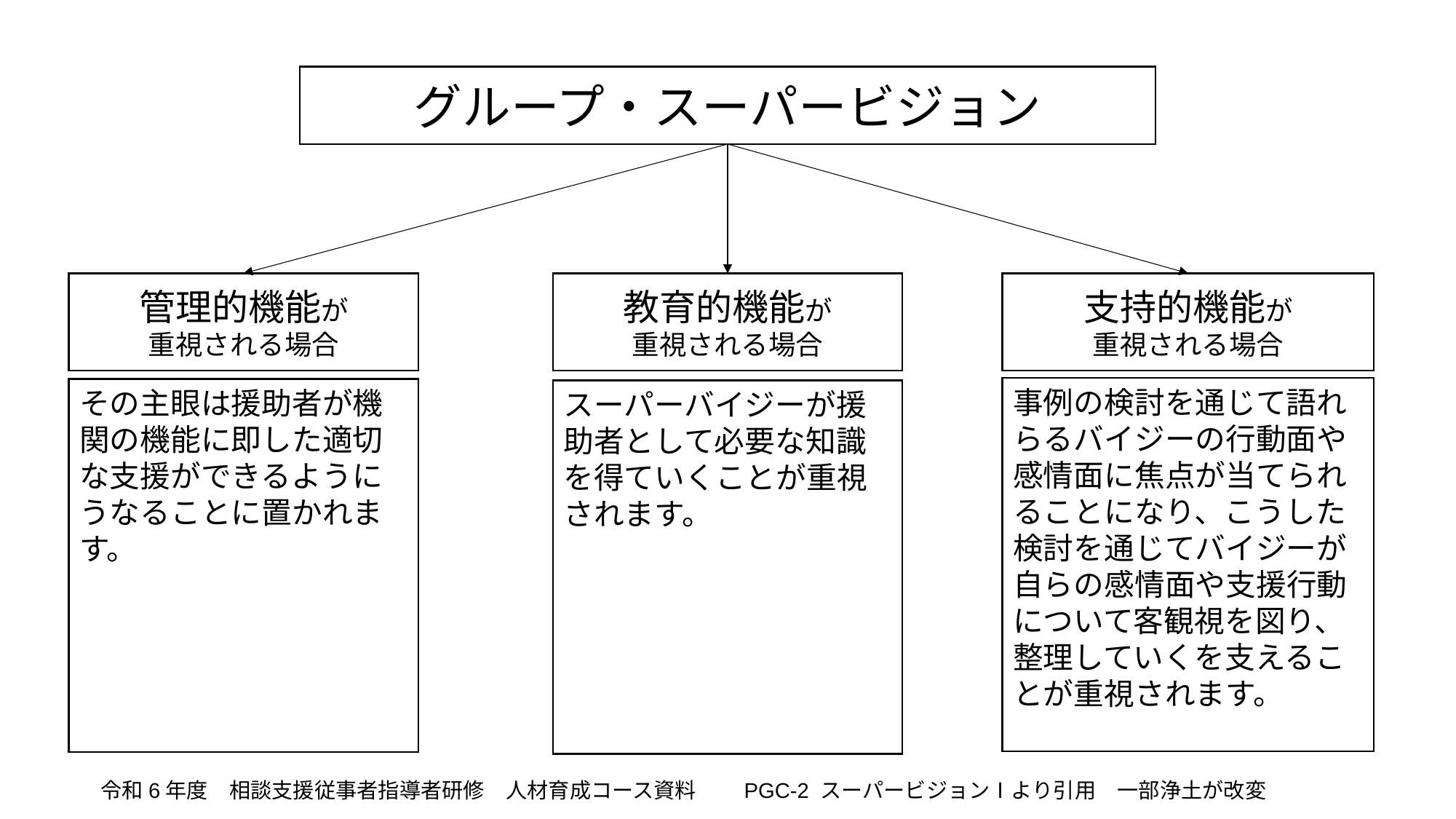

グループ・スーパービジョン
管理的機能が
重視される場合
教育的機能が
重視される場合
支持的機能が
重視される場合
事例の検討を通じて語れらるバイジーの行動面や感情面に焦点が当てられることになり、こうした検討を通じてバイジーが自らの感情面や支援行動について客観視を図り、整理していくを支えることが重視されます。

その主眼は援助者が機関の機能に即した適切な支援ができるようにうなることに置かれます。
スーパーバイジーが援助者として必要な知識を得ていくことが重視されます。
令和6年度　相談支援従事者指導者研修　人材育成コース資料　　PGC-2 スーパービジョンⅠより引用　一部浄土が改変